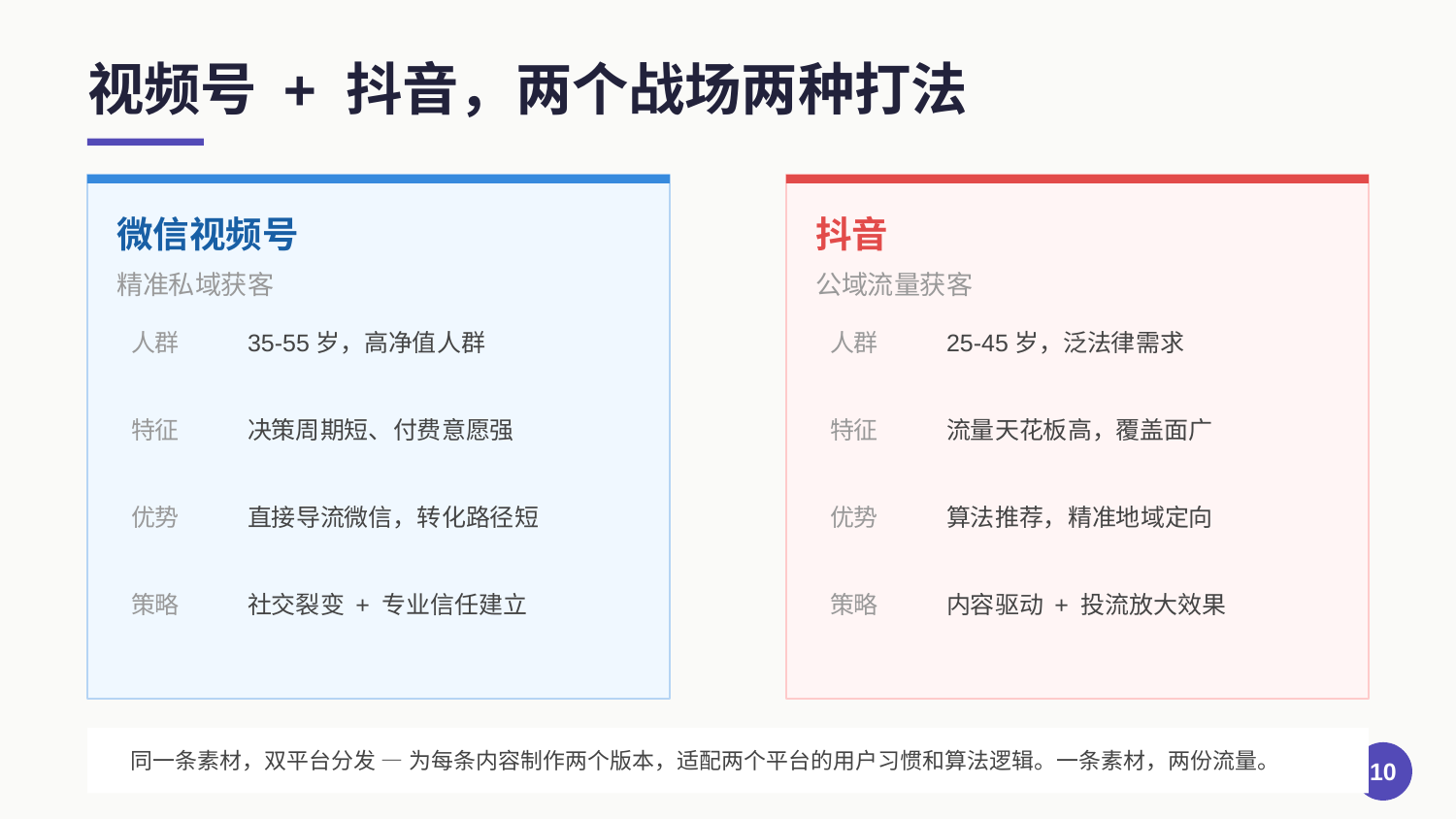

视频号 + 抖音，两个战场两种打法

微信视频号
抖音
精准私域获客
公域流量获客
人群
35-55岁，高净值人群
人群
25-45岁，泛法律需求
特征
决策周期短、付费意愿强
特征
流量天花板高，覆盖面广
优势
直接导流微信，转化路径短
优势
算法推荐，精准地域定向
策略
社交裂变 + 专业信任建立
策略
内容驱动 + 投流放大效果

同一条素材，双平台分发 — 为每条内容制作两个版本，适配两个平台的用户习惯和算法逻辑。一条素材，两份流量。

10